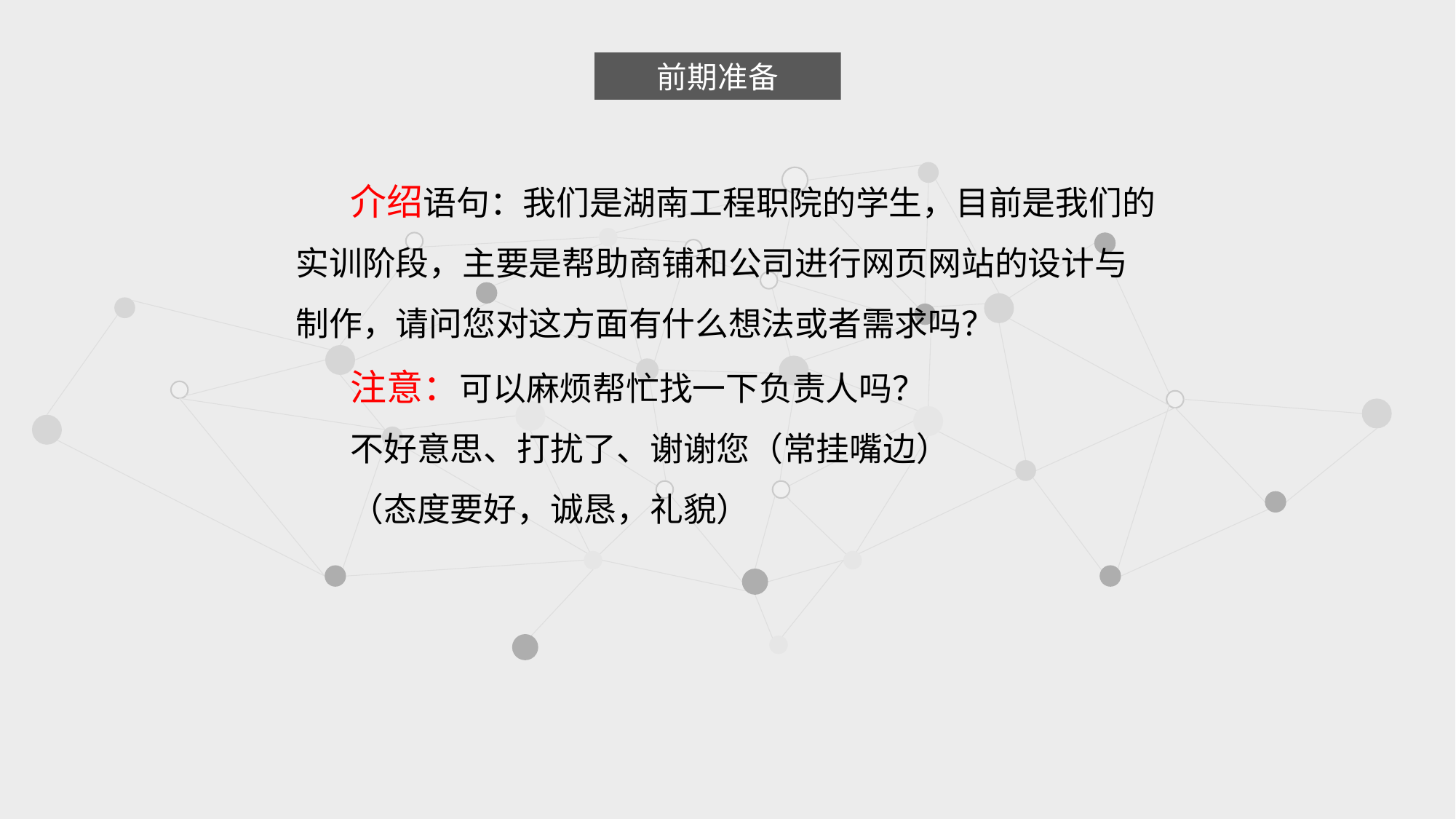

前期准备
介绍语句：我们是湖南工程职院的学生，目前是我们的实训阶段，主要是帮助商铺和公司进行网页网站的设计与制作，请问您对这方面有什么想法或者需求吗？
注意：可以麻烦帮忙找一下负责人吗？
不好意思、打扰了、谢谢您（常挂嘴边）
（态度要好，诚恳，礼貌）